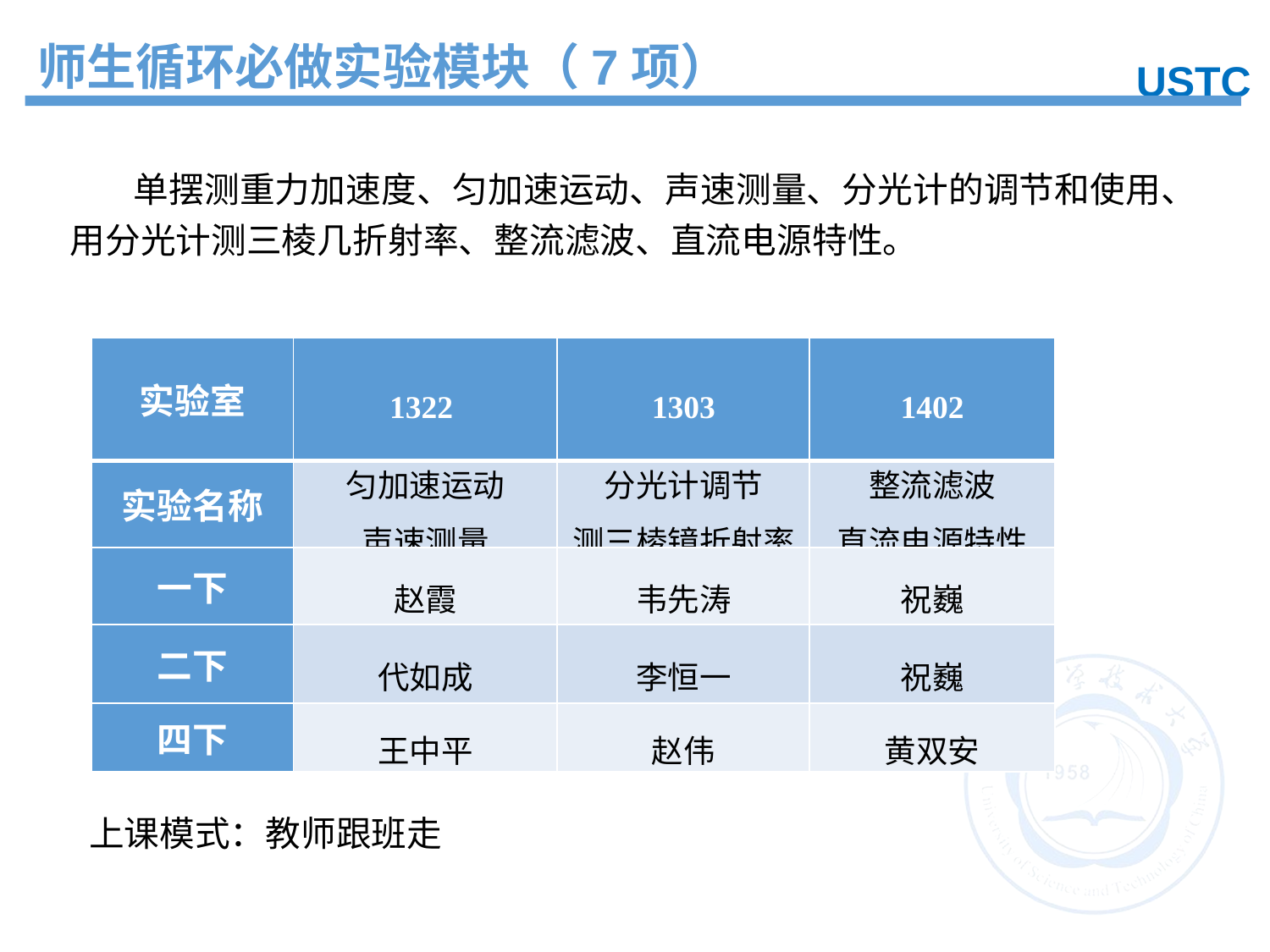

师生循环必做实验模块（7项）

USTC

单摆测重力加速度、匀加速运动、声速测量、分光计的调节和使用、用分光计测三棱几折射率、整流滤波、直流电源特性。
| 实验室 | 1322 | 1303 | 1402 |
| --- | --- | --- | --- |
| 实验名称 | 匀加速运动 声速测量 | 分光计调节 测三棱镜折射率 | 整流滤波 直流电源特性 |
| 一下 | 赵霞 | 韦先涛 | 祝巍 |
| 二下 | 代如成 | 李恒一 | 祝巍 |
| 四下 | 王中平 | 赵伟 | 黄双安 |
上课模式：教师跟班走